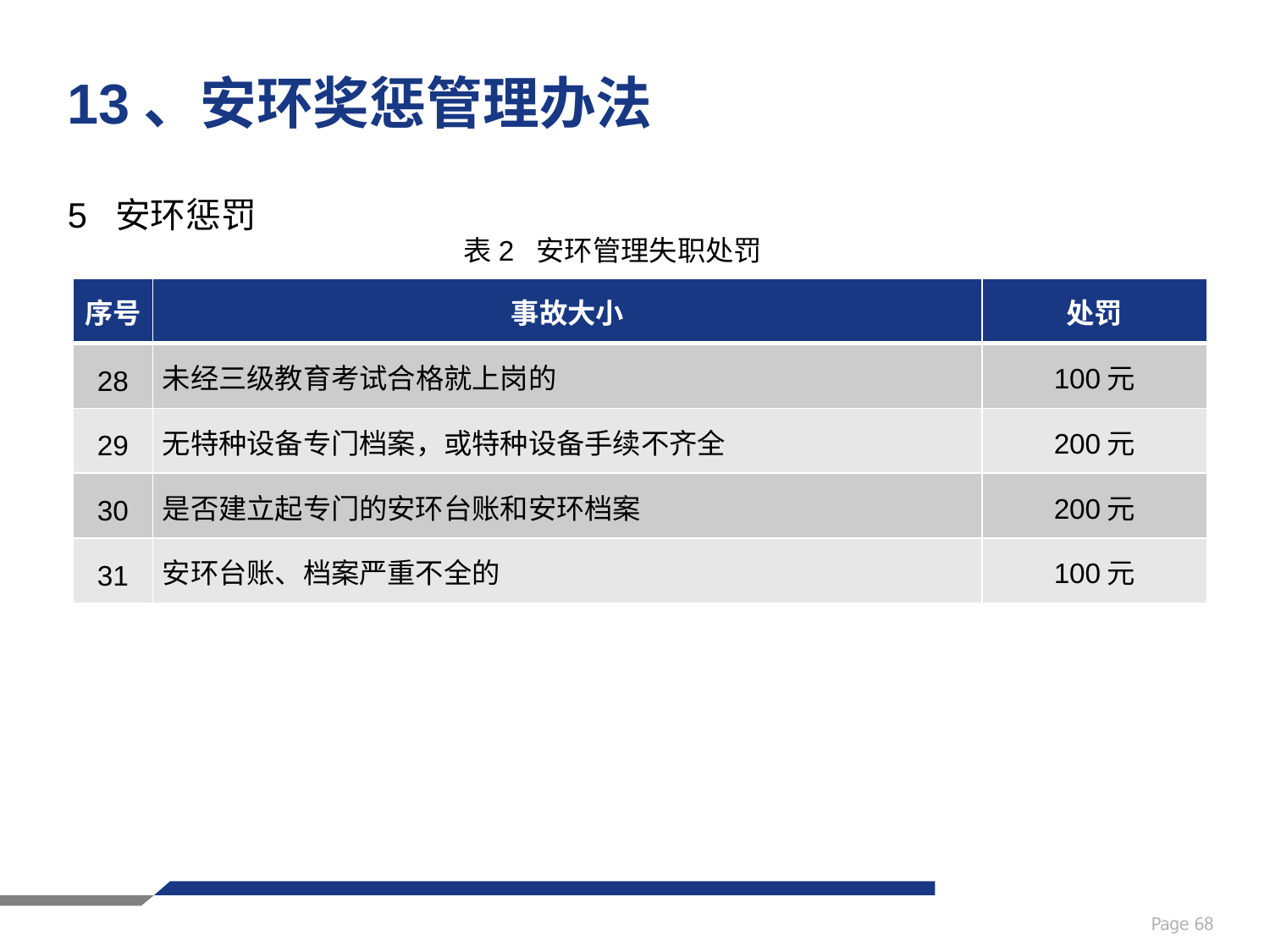

# 13、安环奖惩管理办法
5  安环惩罚
表2  安环管理失职处罚
| 序号 | 事故大小 | 处罚 |
| --- | --- | --- |
| 28 | 未经三级教育考试合格就上岗的 | 100元 |
| 29 | 无特种设备专门档案，或特种设备手续不齐全 | 200元 |
| 30 | 是否建立起专门的安环台账和安环档案 | 200元 |
| 31 | 安环台账、档案严重不全的 | 100元 |
Page 68